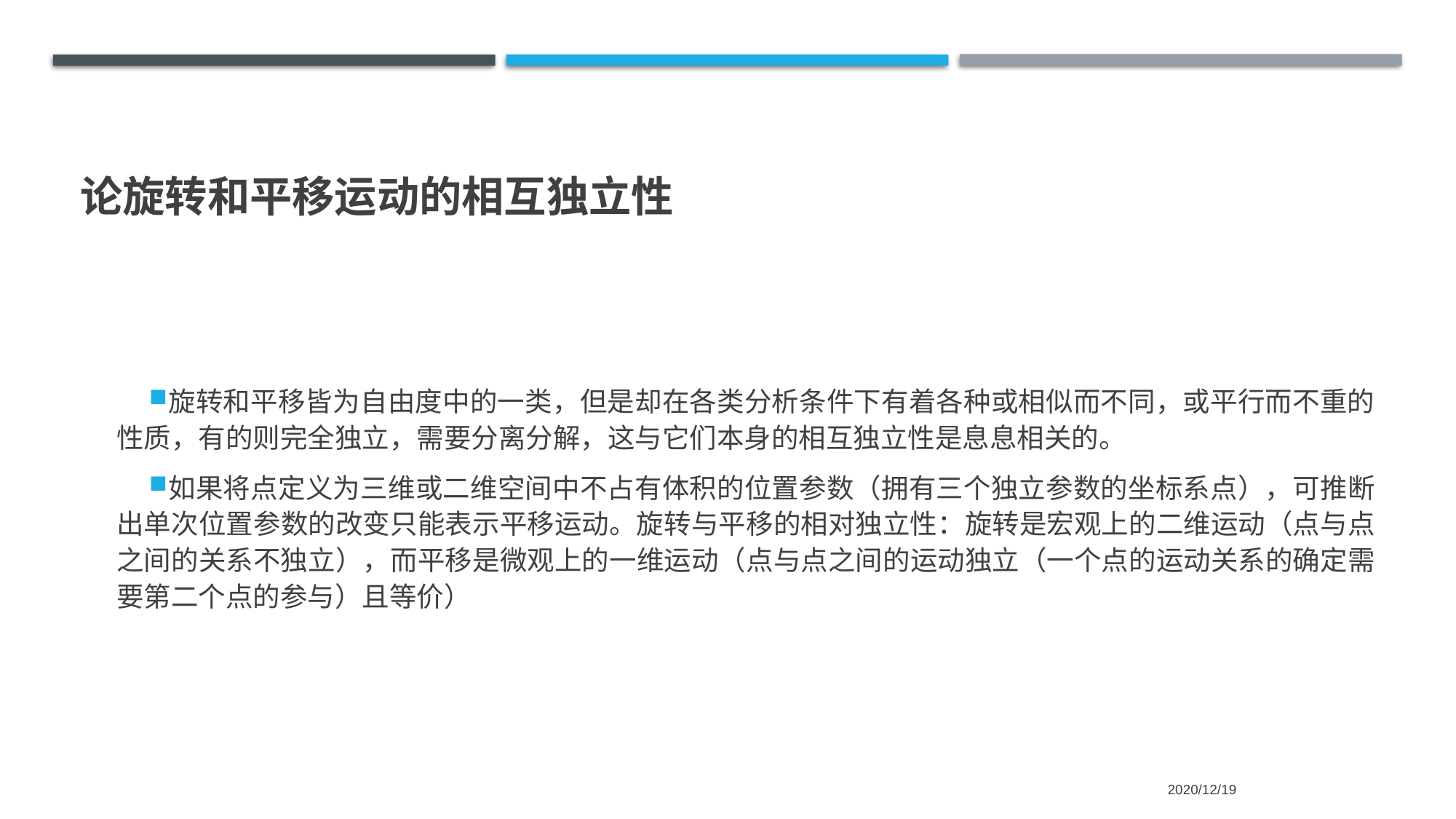

# 论旋转和平移运动的相互独立性
旋转和平移皆为自由度中的一类，但是却在各类分析条件下有着各种或相似而不同，或平行而不重的性质，有的则完全独立，需要分离分解，这与它们本身的相互独立性是息息相关的。
如果将点定义为三维或二维空间中不占有体积的位置参数（拥有三个独立参数的坐标系点），可推断出单次位置参数的改变只能表示平移运动。旋转与平移的相对独立性：旋转是宏观上的二维运动（点与点之间的关系不独立），而平移是微观上的一维运动（点与点之间的运动独立（一个点的运动关系的确定需要第二个点的参与）且等价）
2020/12/19